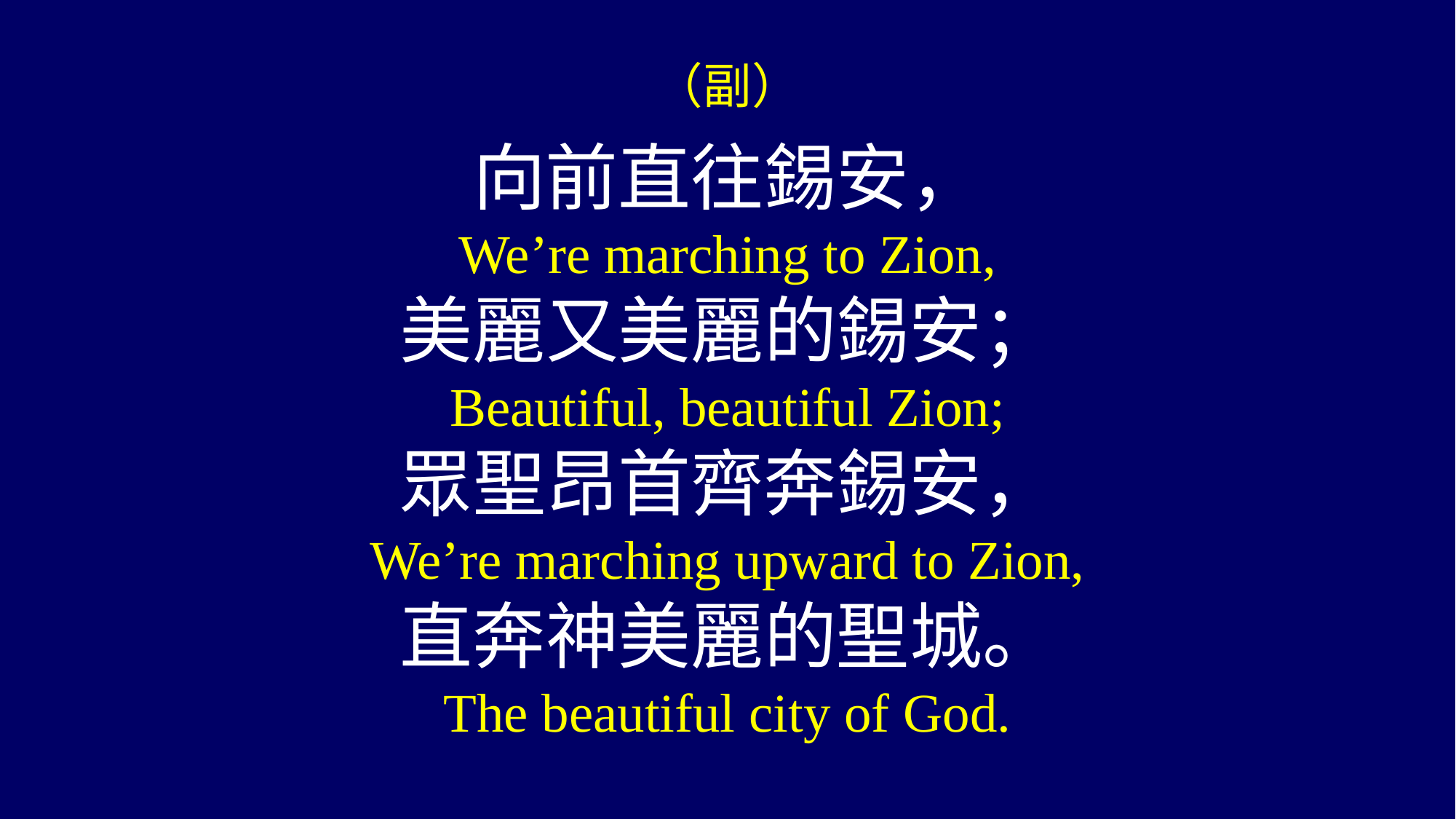

（副）

向前直往錫安，
We’re marching to Zion,
美麗又美麗的錫安；
Beautiful, beautiful Zion;
眾聖昂首齊奔錫安，
We’re marching upward to Zion,
直奔神美麗的聖城。
The beautiful city of God.